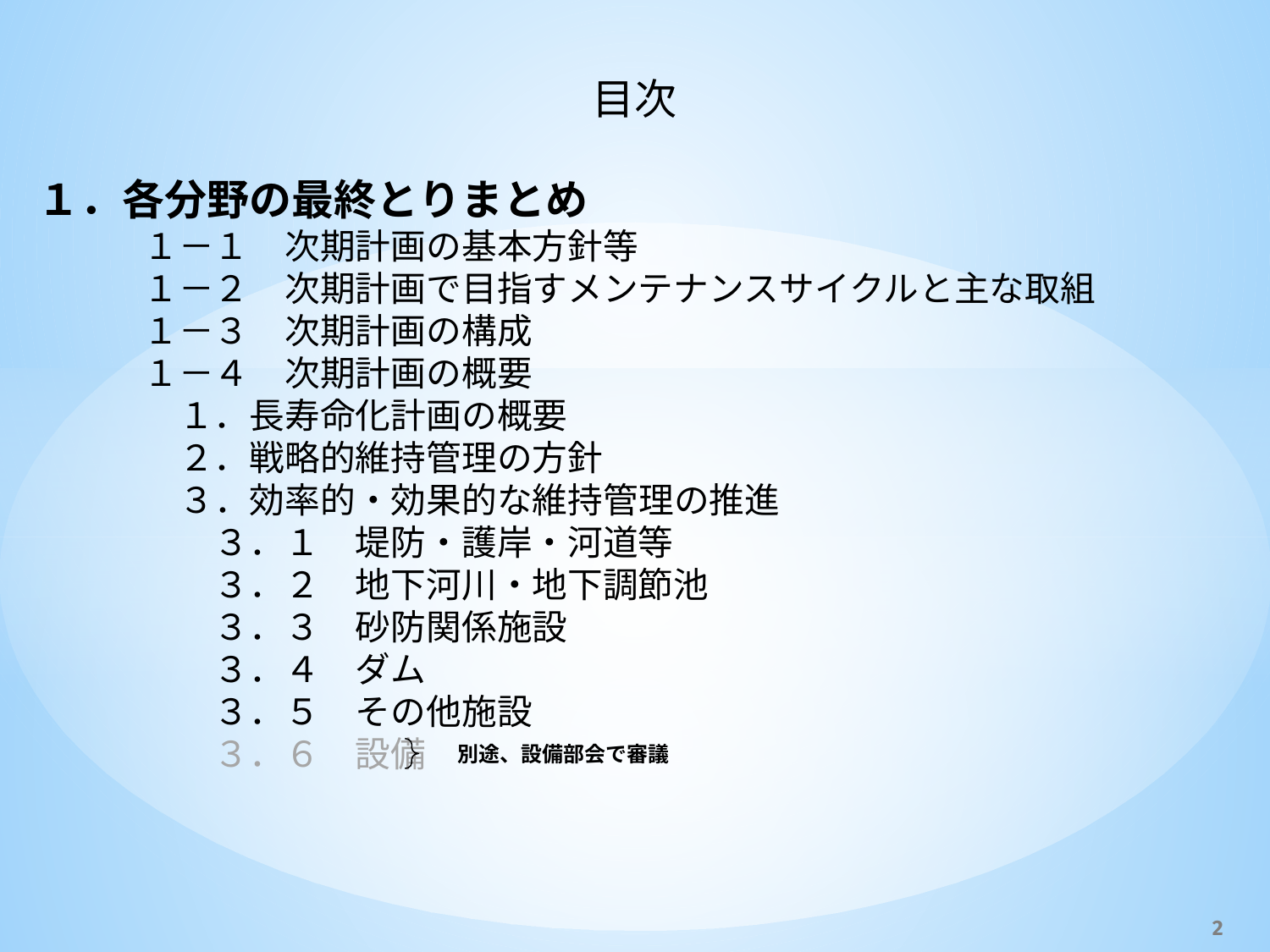

目次

１．各分野の最終とりまとめ
　　　１－１　次期計画の基本方針等
　　　１－２　次期計画で目指すメンテナンスサイクルと主な取組
　　　１－３　次期計画の構成
　　　１－４　次期計画の概要
　　　　１．長寿命化計画の概要
　　　　２．戦略的維持管理の方針
　　　　３．効率的・効果的な維持管理の推進
　　　　　３．１　堤防・護岸・河道等
　　　　　３．２　地下河川・地下調節池
　　　　　３．３　砂防関係施設
　　　　　３．４　ダム
　　　　　３．５　その他施設
　　　　　３．６　設備

別途、設備部会で審議
2